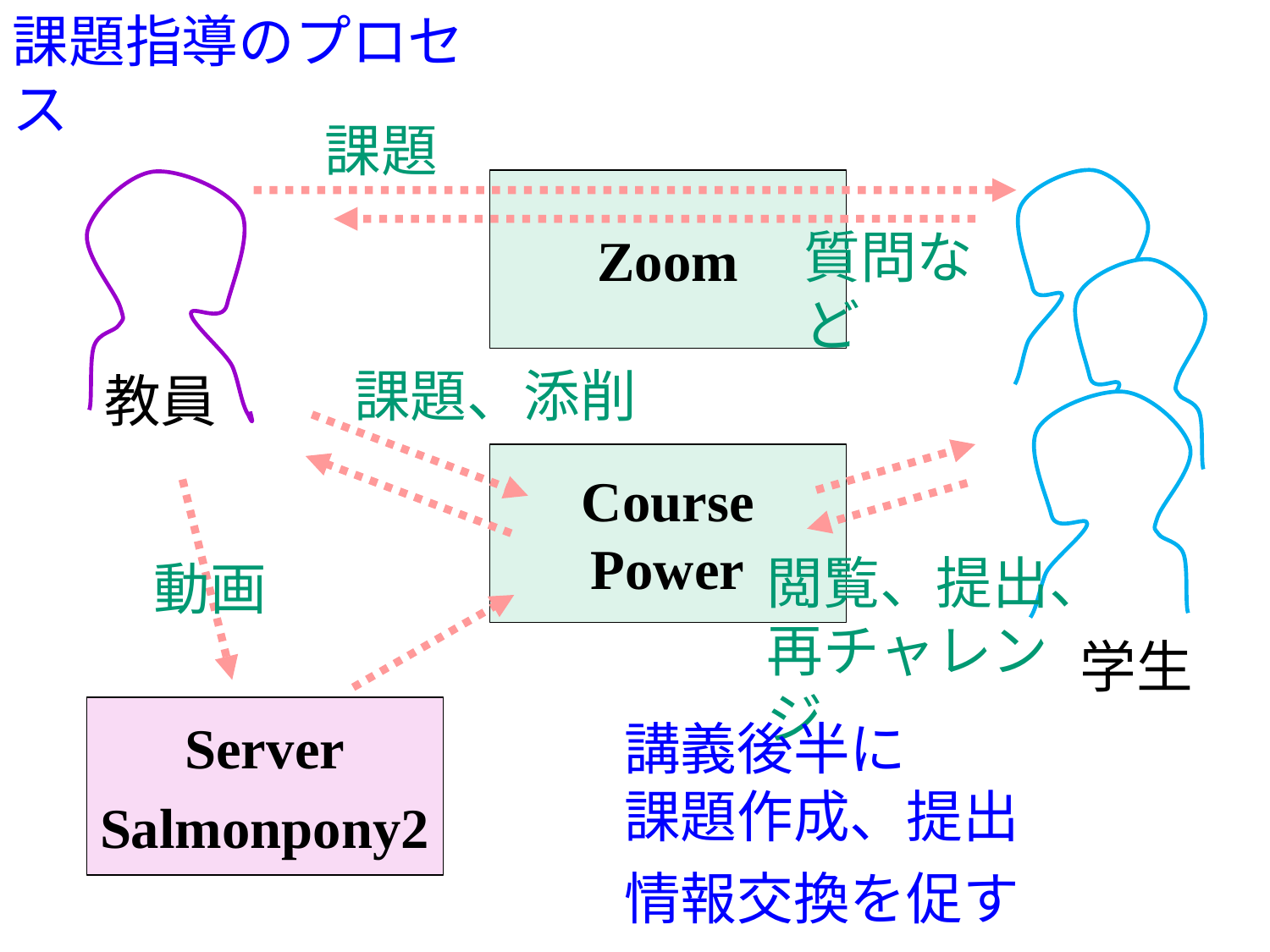

課題指導のプロセス
課題

Zoom

質問など

課題、添削
教員

Course Power

閲覧、提出、
再チャレンジ
動画

学生
Server
Salmonpony2
講義後半に
課題作成、提出
情報交換を促す